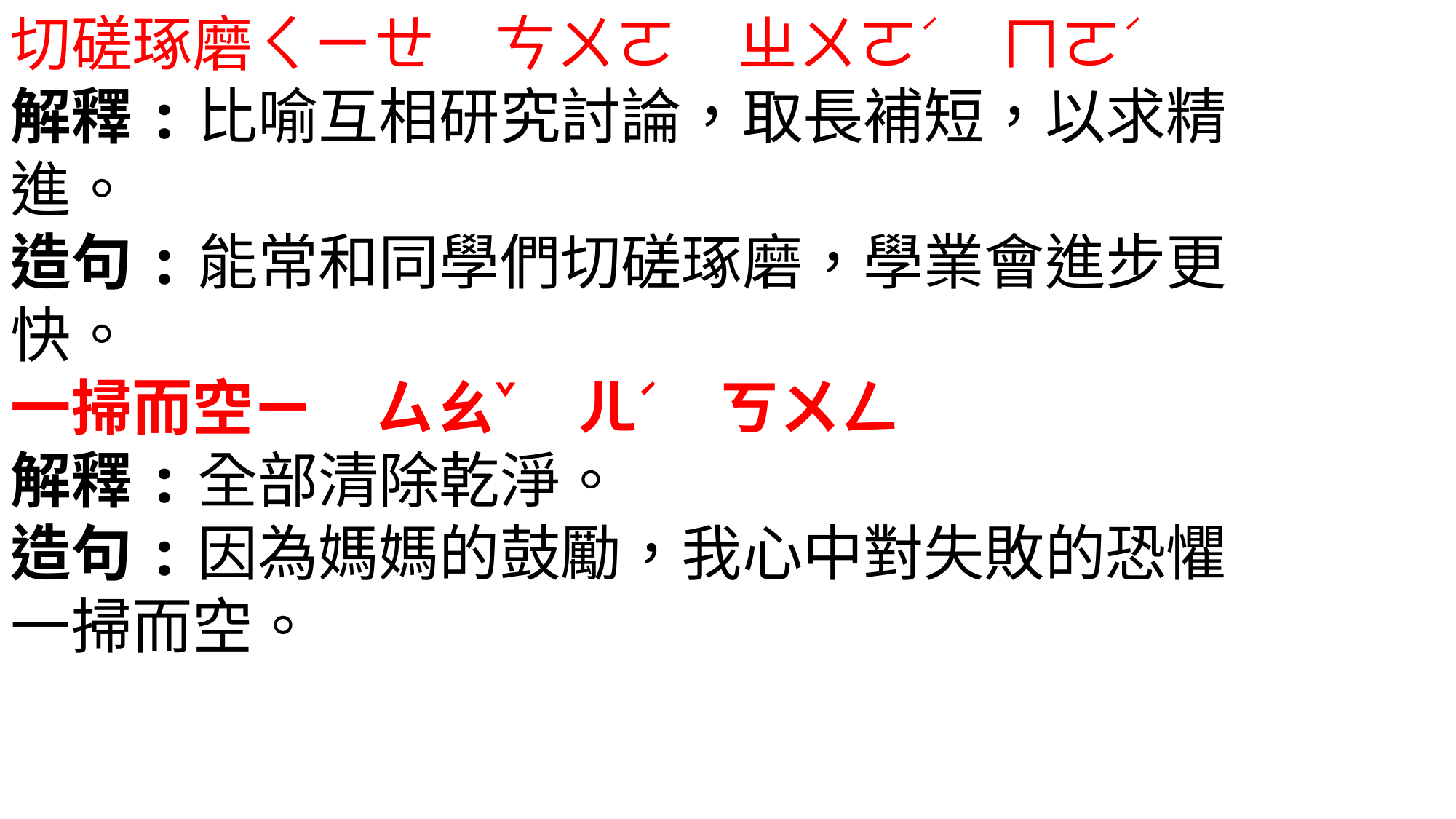

切磋琢磨ㄑㄧㄝ　ㄘㄨㄛ　ㄓㄨㄛˊ　ㄇㄛˊ
解釋:比喻互相研究討論，取長補短，以求精進。
造句:能常和同學們切磋琢磨，學業會進步更快。
一掃而空ㄧ　ㄙㄠˇ　ㄦˊ　ㄎㄨㄥ
解釋:全部清除乾淨。
造句:因為媽媽的鼓勵，我心中對失敗的恐懼一掃而空。